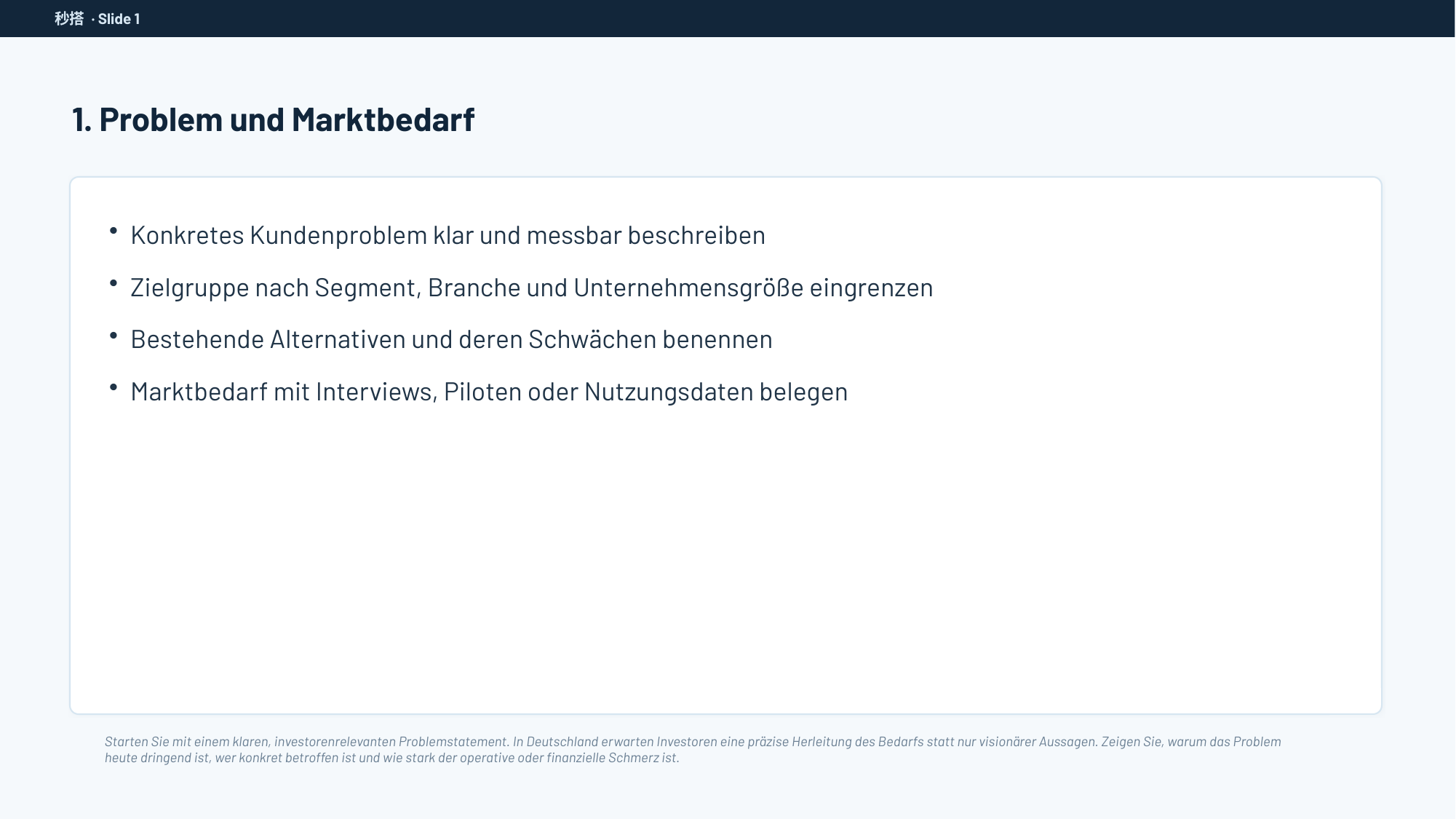

秒搭 · Slide 1
1. Problem und Marktbedarf

Konkretes Kundenproblem klar und messbar beschreiben
Zielgruppe nach Segment, Branche und Unternehmensgröße eingrenzen
Bestehende Alternativen und deren Schwächen benennen
Marktbedarf mit Interviews, Piloten oder Nutzungsdaten belegen
Starten Sie mit einem klaren, investorenrelevanten Problemstatement. In Deutschland erwarten Investoren eine präzise Herleitung des Bedarfs statt nur visionärer Aussagen. Zeigen Sie, warum das Problem heute dringend ist, wer konkret betroffen ist und wie stark der operative oder finanzielle Schmerz ist.